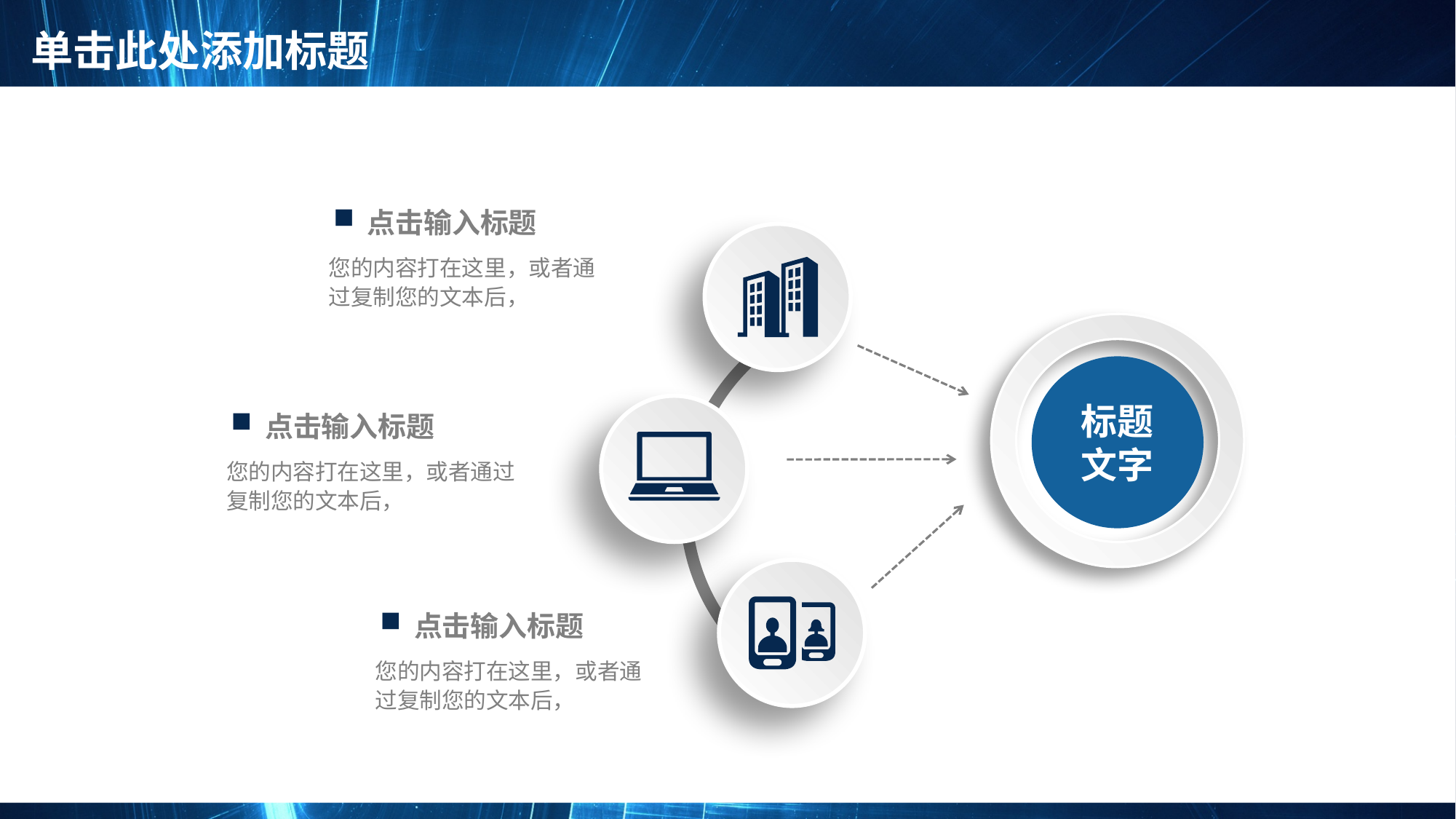

# 单击此处添加标题
点击输入标题

您的内容打在这里，或者通过复制您的文本后，

标题
文字

点击输入标题

您的内容打在这里，或者通过复制您的文本后，

点击输入标题
您的内容打在这里，或者通过复制您的文本后，